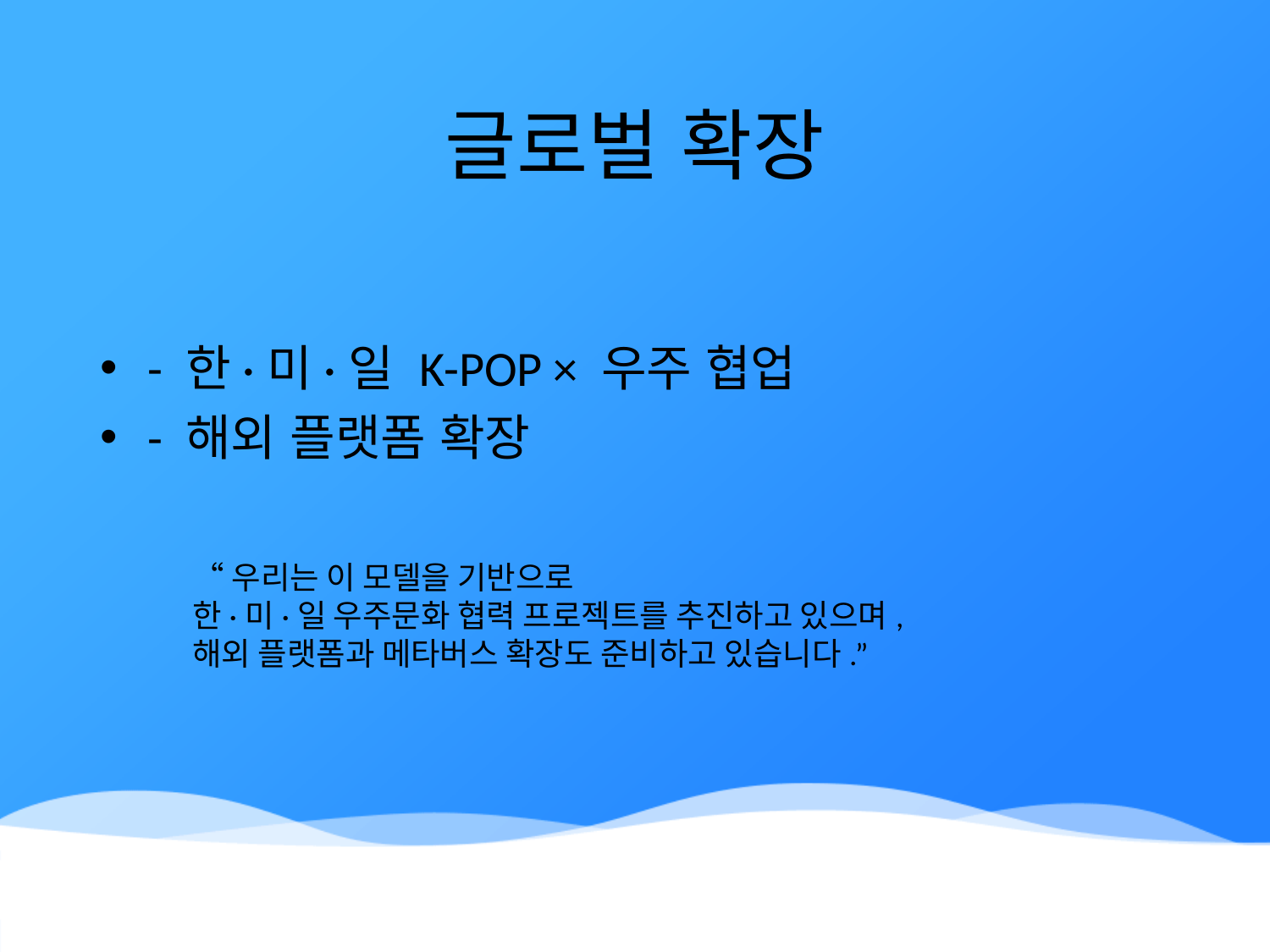

# 글로벌 확장

- 한·미·일 K-POP × 우주 협업
- 해외 플랫폼 확장
“우리는 이 모델을 기반으로
한·미·일 우주문화 협력 프로젝트를 추진하고 있으며,
해외 플랫폼과 메타버스 확장도 준비하고 있습니다.”